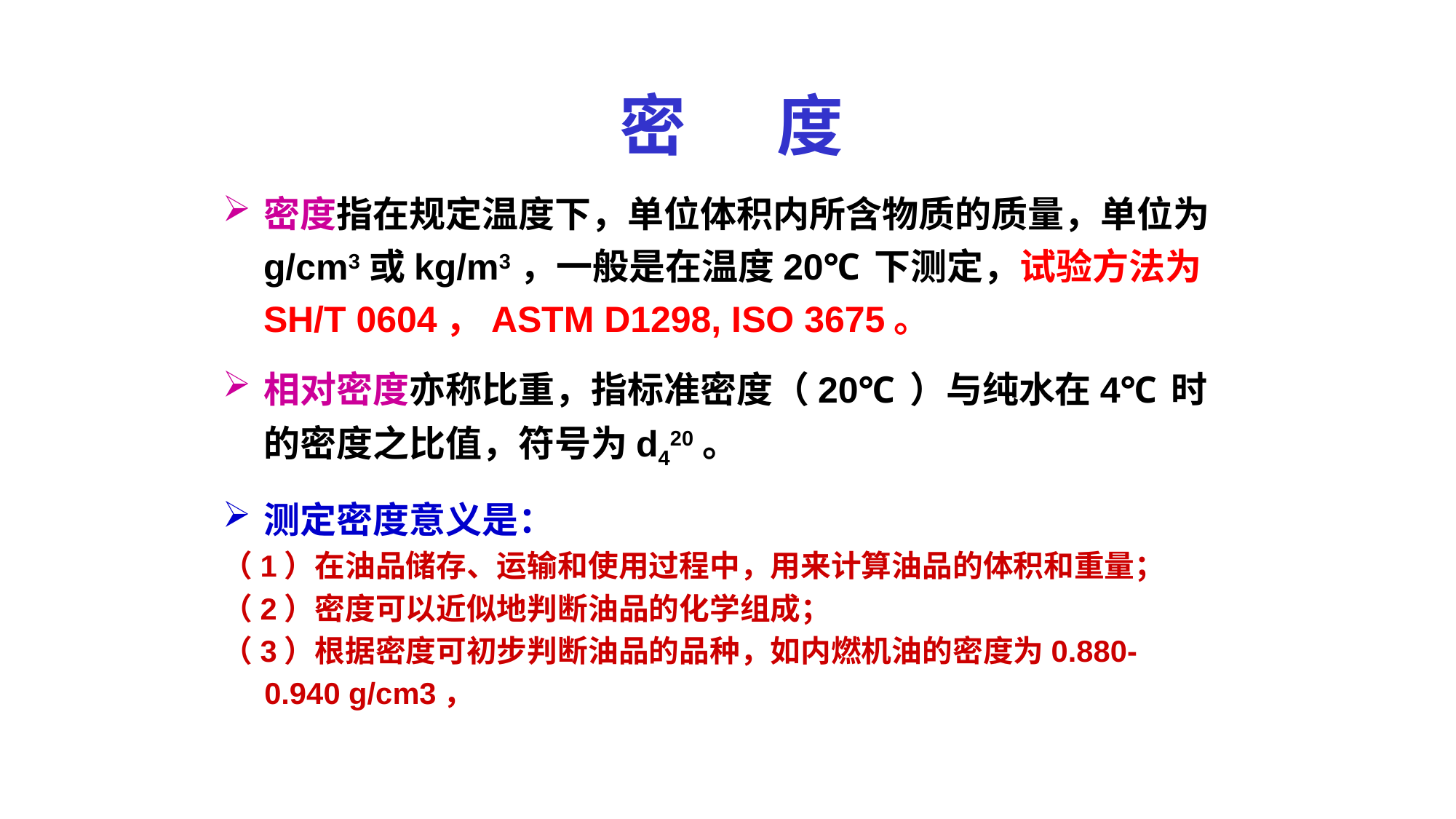

密      度
密度指在规定温度下，单位体积内所含物质的质量，单位为g/cm3或kg/m3，一般是在温度20℃下测定，试验方法为SH/T 0604，ASTM D1298, ISO 3675。
相对密度亦称比重，指标准密度（20℃）与纯水在4℃时的密度之比值，符号为d420。
测定密度意义是：
（1）在油品储存、运输和使用过程中，用来计算油品的体积和重量；
（2）密度可以近似地判断油品的化学组成；
（3）根据密度可初步判断油品的品种，如内燃机油的密度为0.880-
     0.940 g/cm3，